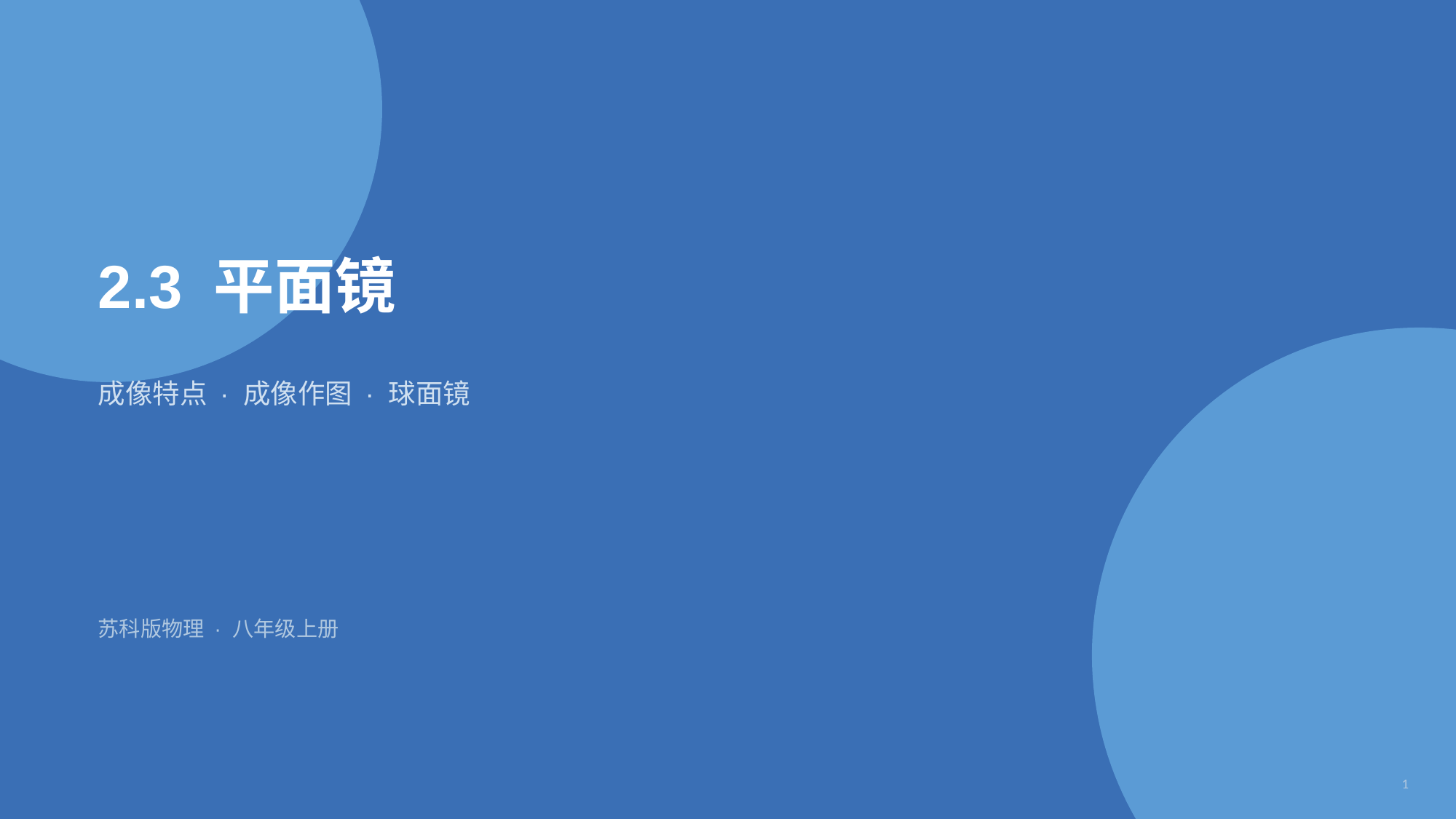

2.3 平面镜

成像特点 · 成像作图 · 球面镜
苏科版物理 · 八年级上册
1